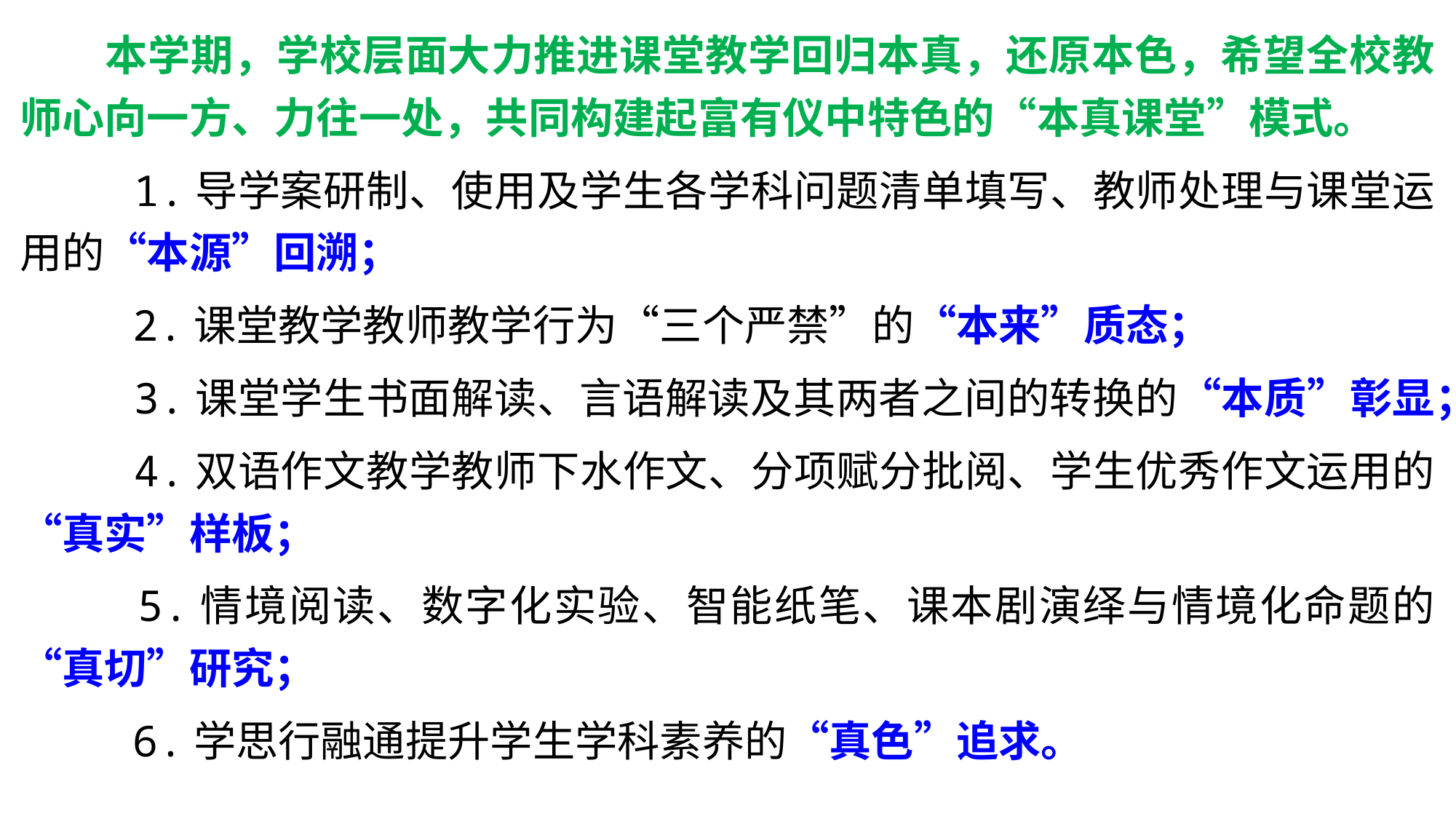

本学期，学校层面大力推进课堂教学回归本真，还原本色，希望全校教师心向一方、力往一处，共同构建起富有仪中特色的“本真课堂”模式。
   1.导学案研制、使用及学生各学科问题清单填写、教师处理与课堂运用的“本源”回溯；
   2.课堂教学教师教学行为“三个严禁”的“本来”质态；
   3.课堂学生书面解读、言语解读及其两者之间的转换的“本质”彰显；
   4.双语作文教学教师下水作文、分项赋分批阅、学生优秀作文运用的“真实”样板；
   5.情境阅读、数字化实验、智能纸笔、课本剧演绎与情境化命题的“真切”研究；
   6.学思行融通提升学生学科素养的“真色”追求。